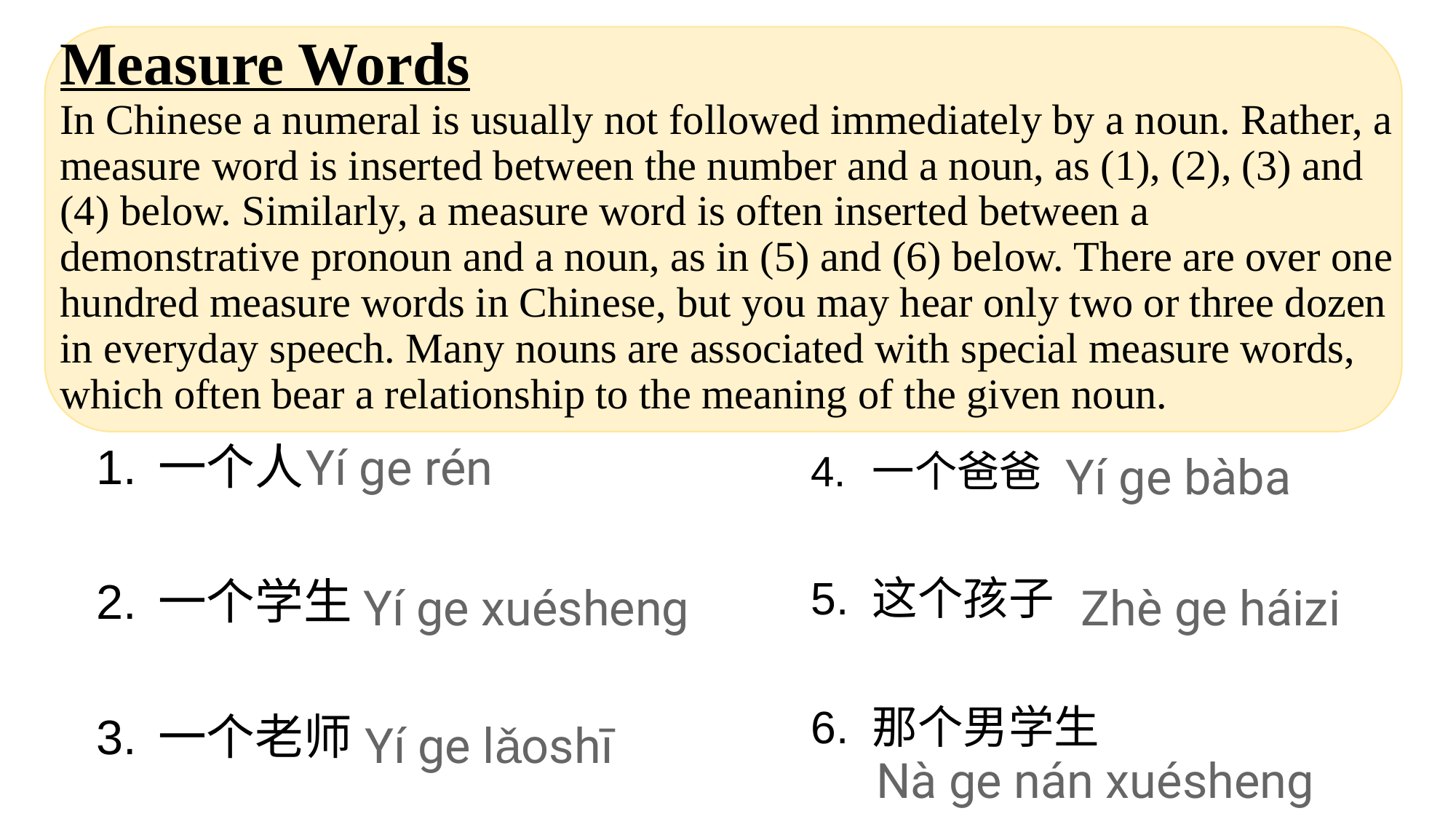

# Measure Words In Chinese a numeral is usually not followed immediately by a noun. Rather, a measure word is inserted between the number and a noun, as (1), (2), (3) and (4) below. Similarly, a measure word is often inserted between a demonstrative pronoun and a noun, as in (5) and (6) below. There are over one hundred measure words in Chinese, but you may hear only two or three dozen in everyday speech. Many nouns are associated with special measure words, which often bear a relationship to the meaning of the given noun.

Yí ge rén
一个人

一个学生

一个老师

Yí ge bàba
一个爸爸

这个孩子

那个男学生

Zhè ge háizi
Yí ge xuésheng
Yí ge lǎoshī
Nà ge nán xuésheng